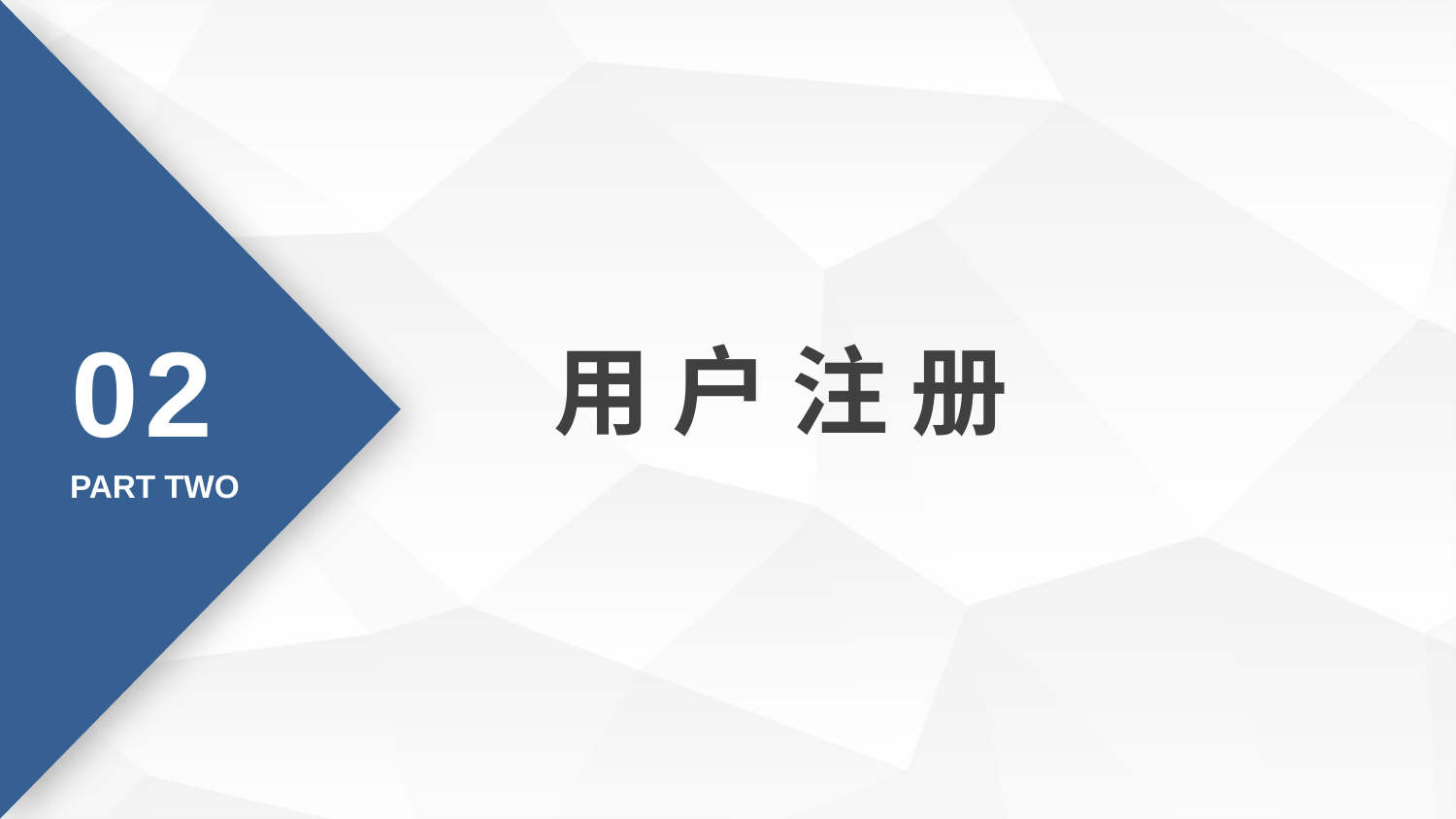

02
用 户 注 册
PART TWO